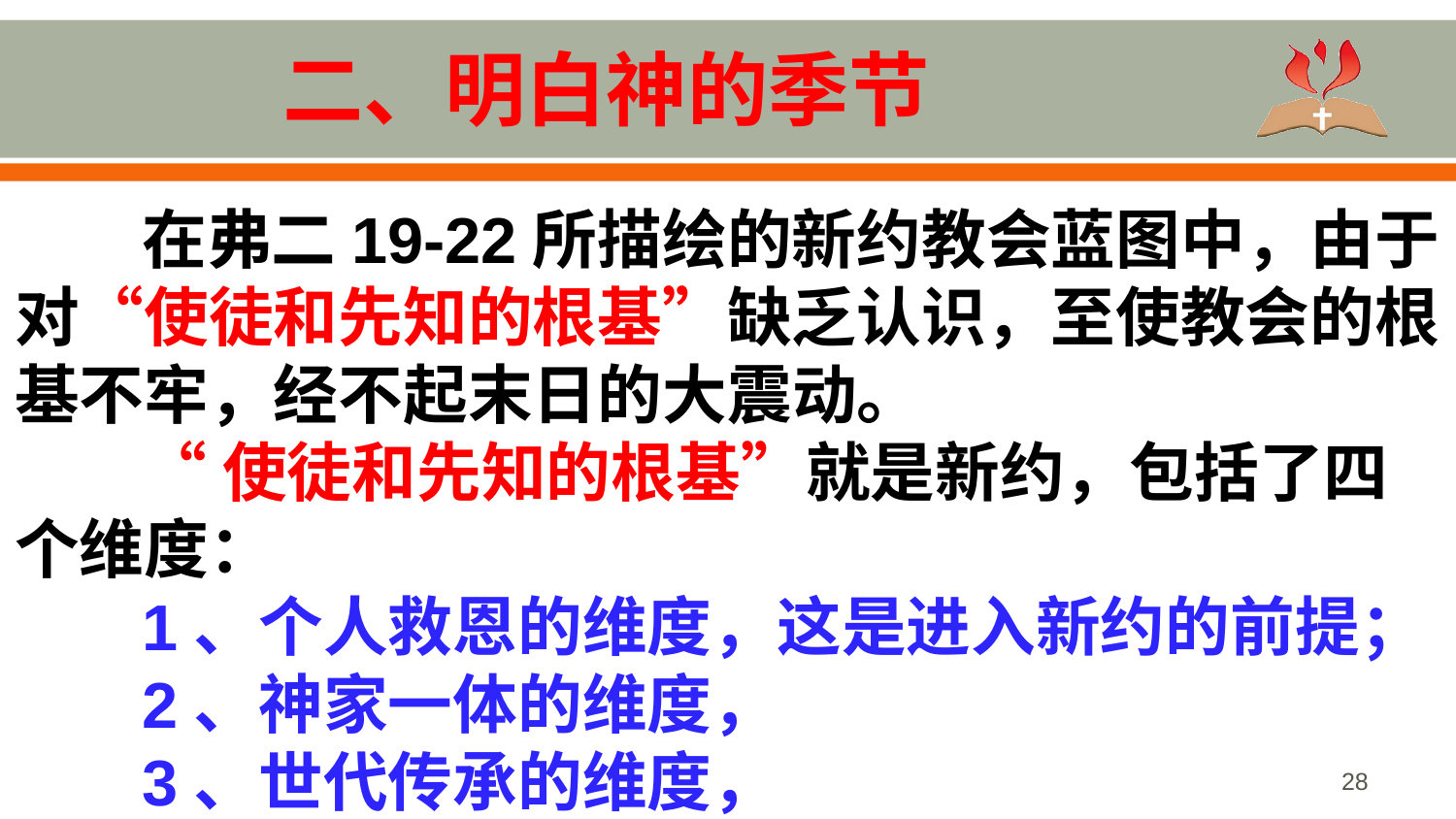

# 二、明白神的季节
在弗二19-22所描绘的新约教会蓝图中，由于对“使徒和先知的根基”缺乏认识，至使教会的根基不牢，经不起末日的大震动。
“使徒和先知的根基”就是新约，包括了四个维度：
1、个人救恩的维度，这是进入新约的前提；
2、神家一体的维度，
3、世代传承的维度，

28